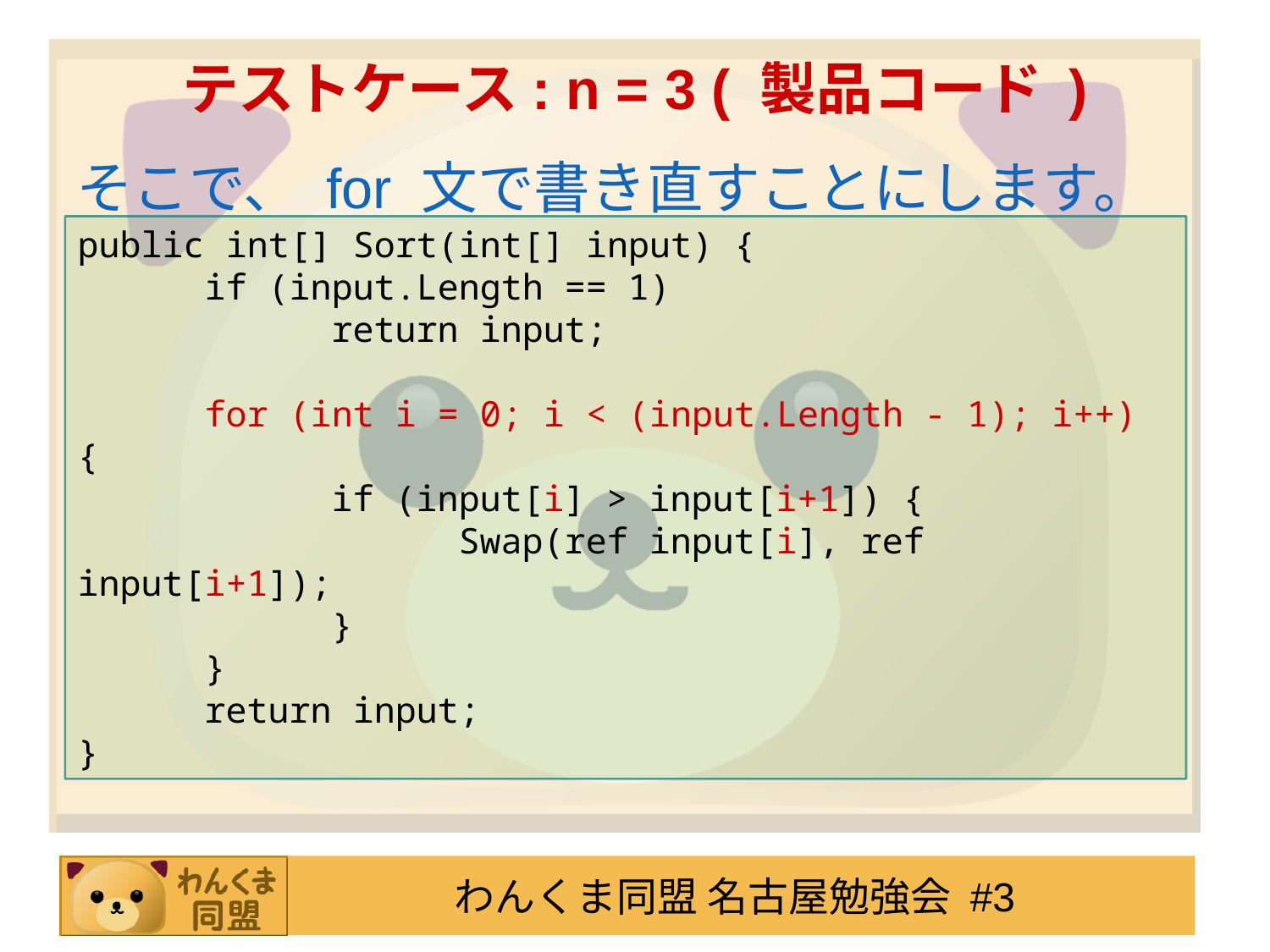

# テストケース: n = 3 ( 製品コード )
そこで、 for 文で書き直すことにします。
public int[] Sort(int[] input) {
	if (input.Length == 1)
		return input;

	for (int i = 0; i < (input.Length - 1); i++) {
		if (input[i] > input[i+1]) {
			Swap(ref input[i], ref input[i+1]);
		}
	}
	return input;
}